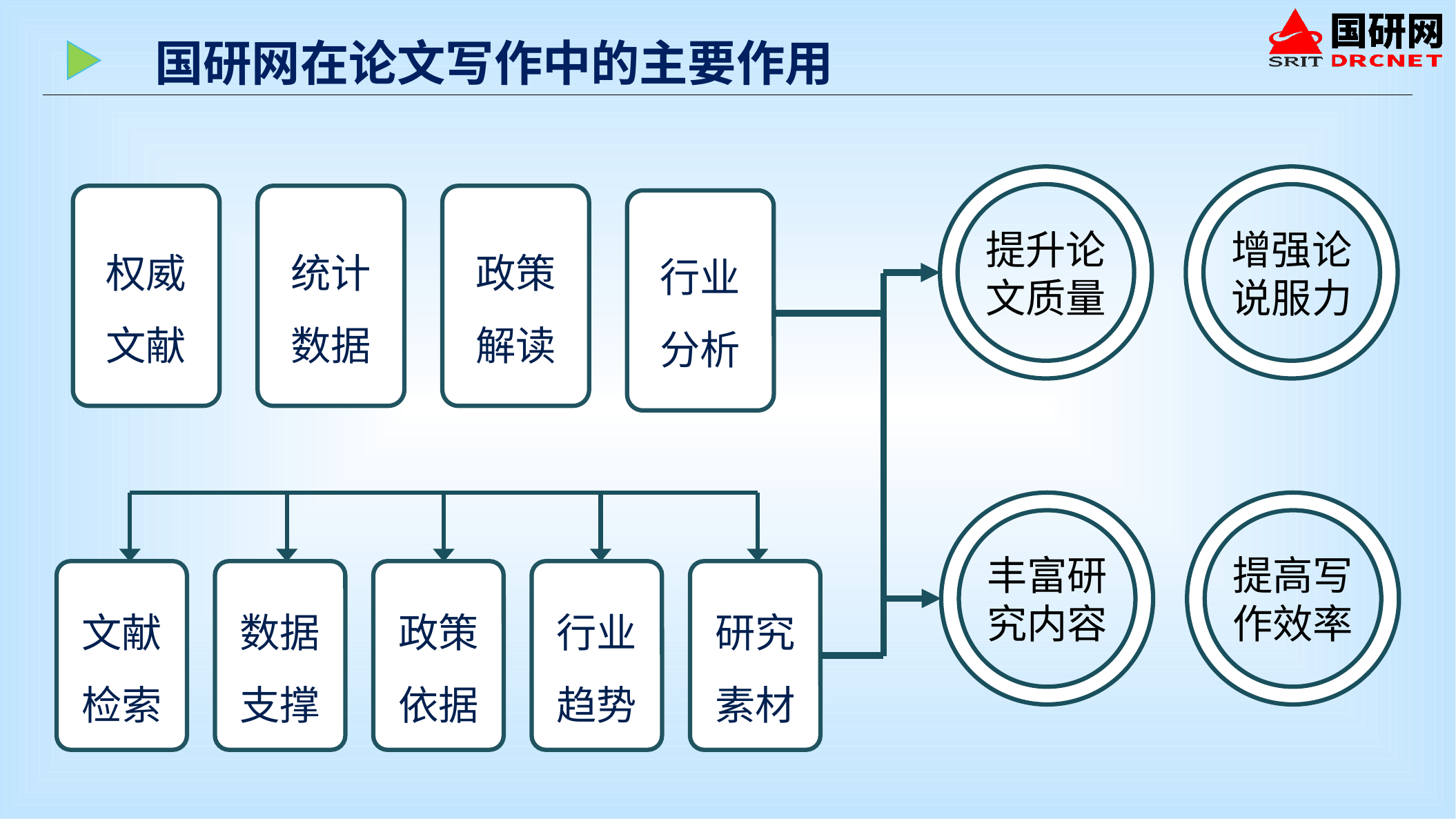

国研网在论文写作中的主要作用

提升论文质量
增强论说服力
权威文献
统计数据
政策解读
行业分析
文献检索
数据支撑
政策依据
行业趋势
研究素材
丰富研究内容
提高写作效率